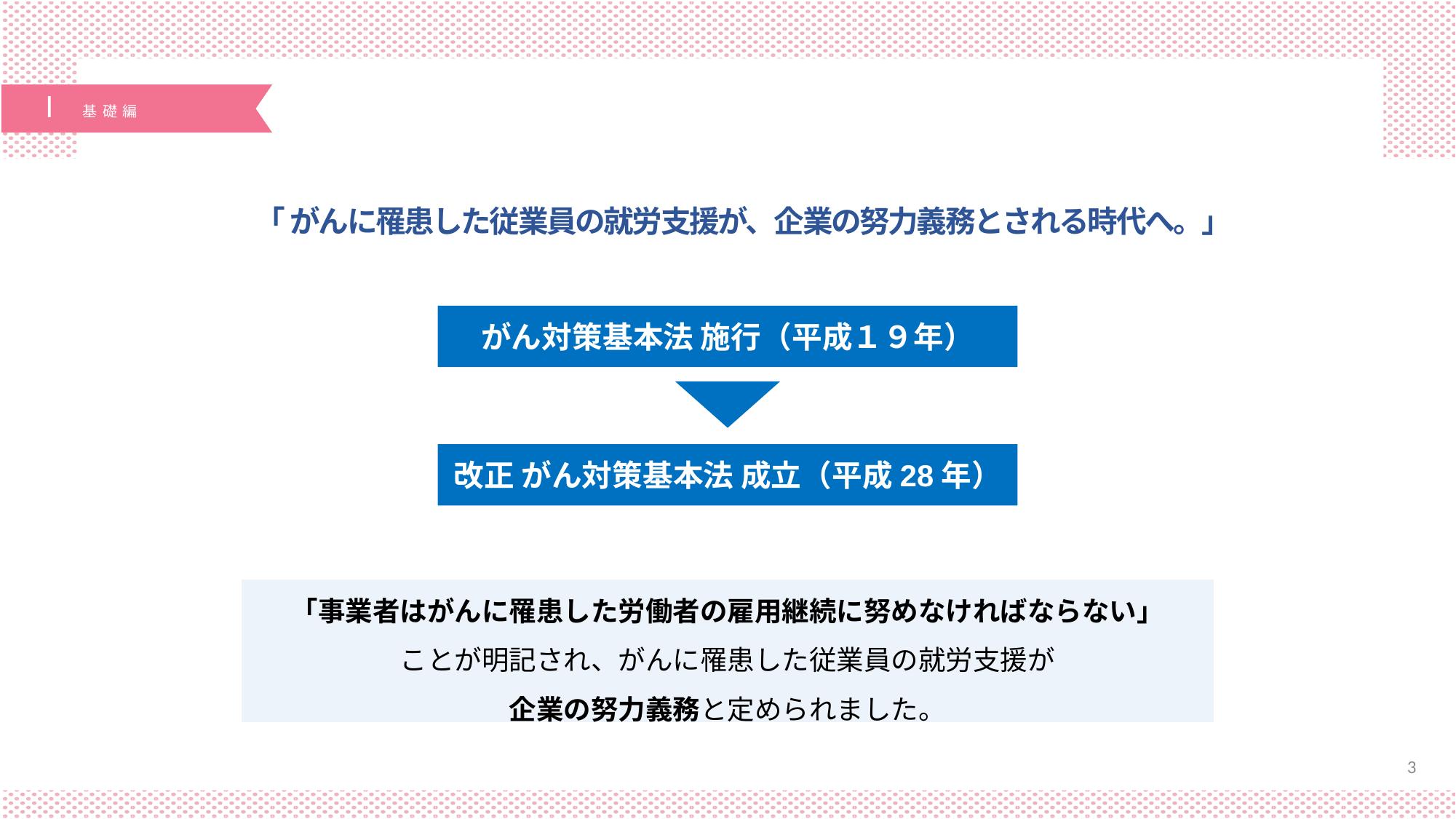

「 がんに罹患した従業員の就労支援が、企業の努力義務とされる時代へ。」
がん対策基本法 施行（平成１９年）

改正 がん対策基本法 成立（平成28年）
「事業者はがんに罹患した労働者の雇用継続に努めなければならない」
ことが明記され、がんに罹患した従業員の就労支援が
企業の努力義務と定められました。